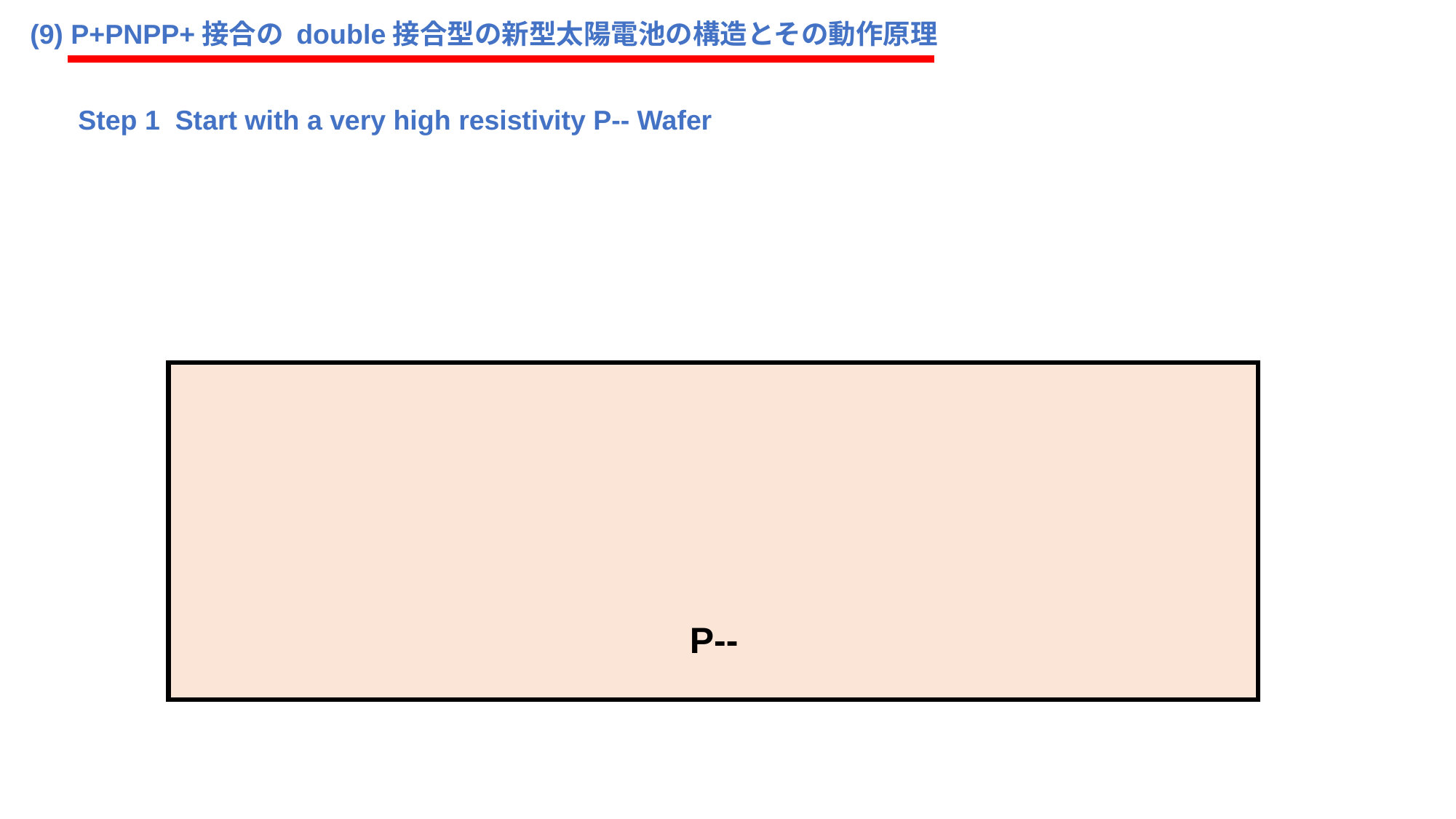

(9) P+PNPP+接合の double接合型の新型太陽電池の構造とその動作原理
Step 1  Start with a very high resistivity P-- Wafer

P--